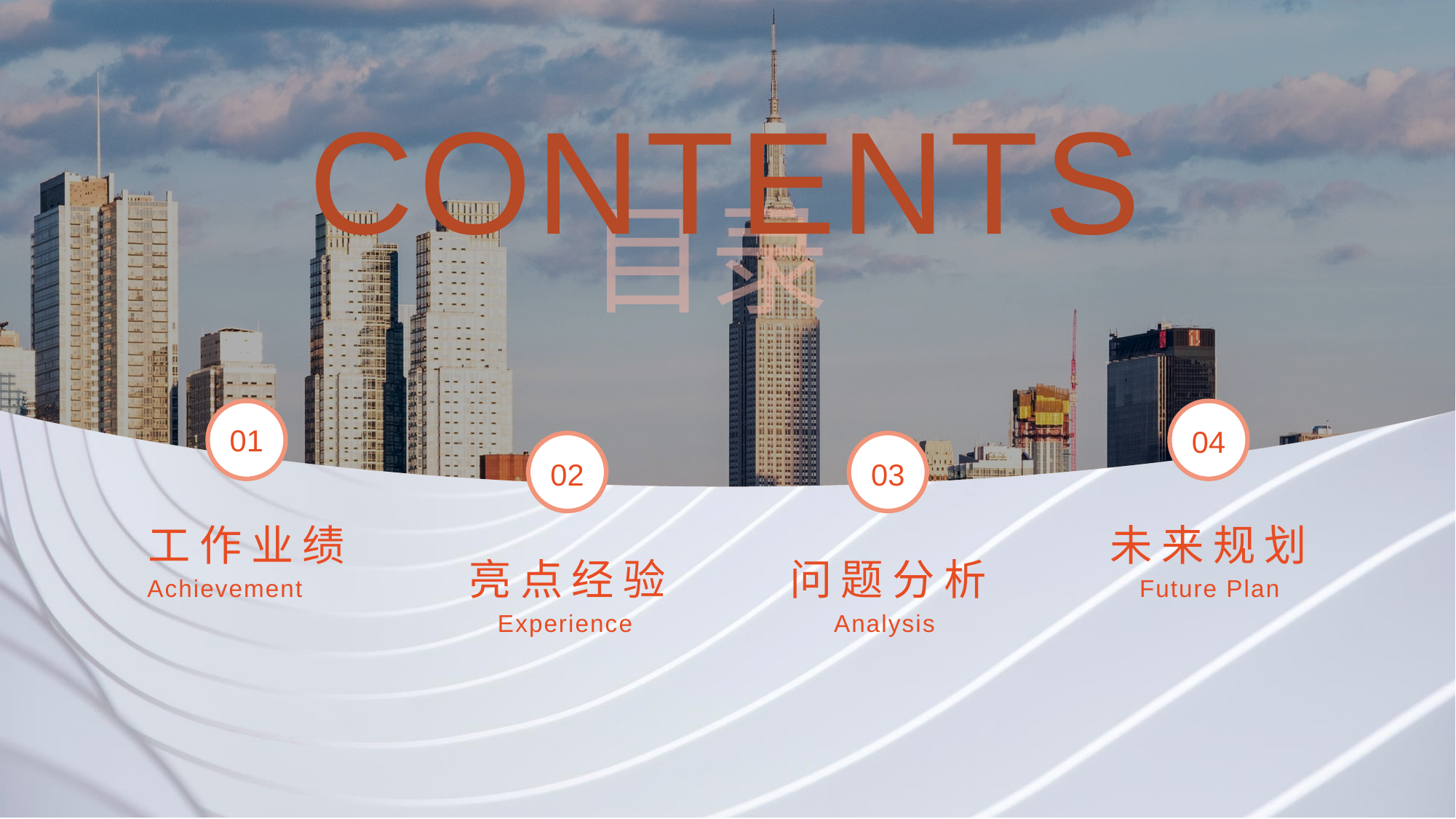

CONTENTS
目录

01

04

02

03
工作业绩
未来规划
问题分析
亮点经验
Future Plan
Achievement
Experience
Analysis